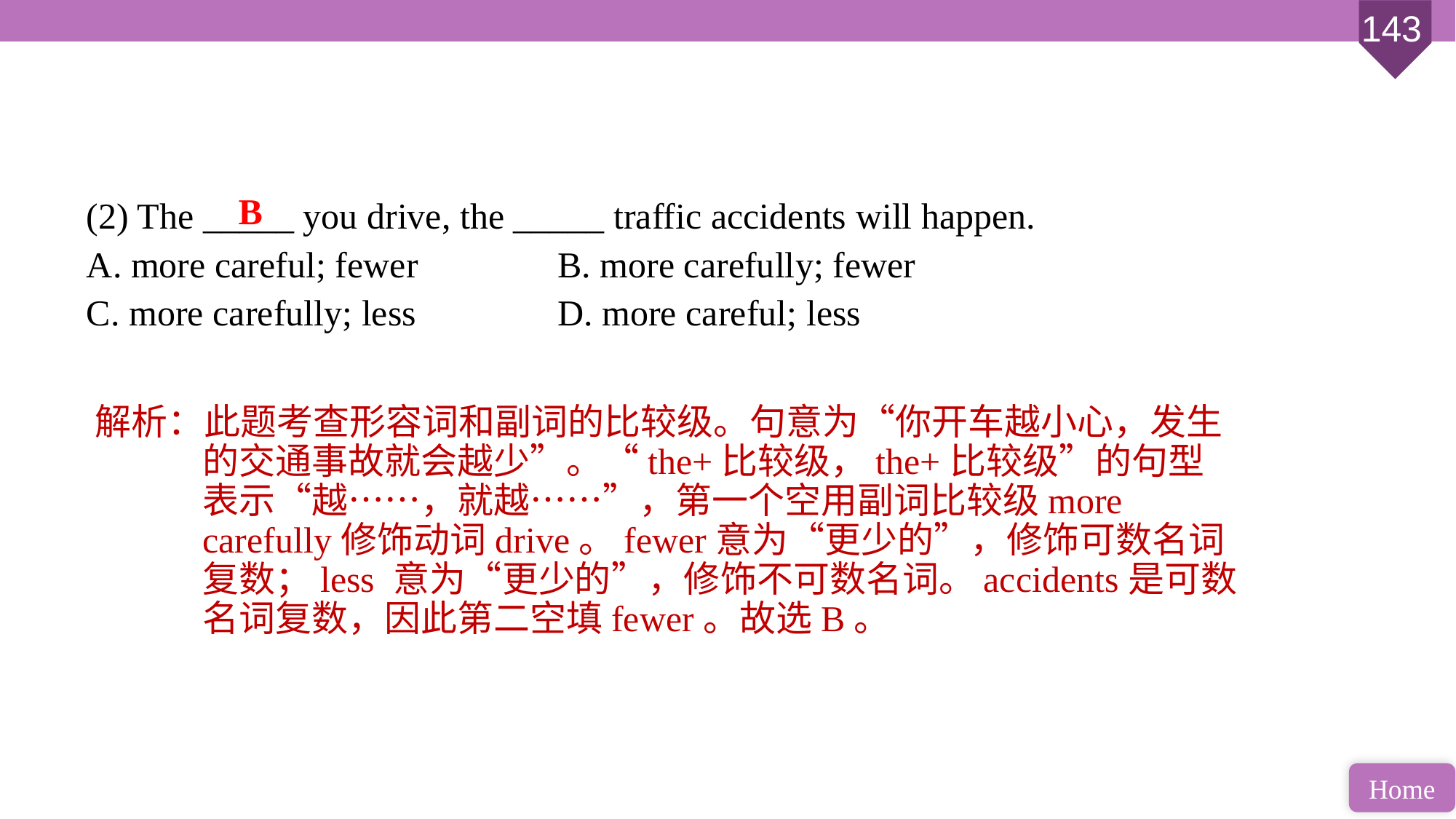

(2) The _____ you drive, the _____ traffic accidents will happen.
A. more careful; fewer 		B. more carefully; fewer
C. more carefully; less 		D. more careful; less
B
解析：此题考查形容词和副词的比较级。句意为“你开车越小心，发生的交通事故就会越少”。“the+比较级，the+比较级”的句型表示“越……，就越……”，第一个空用副词比较级more carefully修饰动词drive。fewer意为“更少的”，修饰可数名词复数；less 意为“更少的”，修饰不可数名词。accidents是可数名词复数，因此第二空填fewer。故选B。